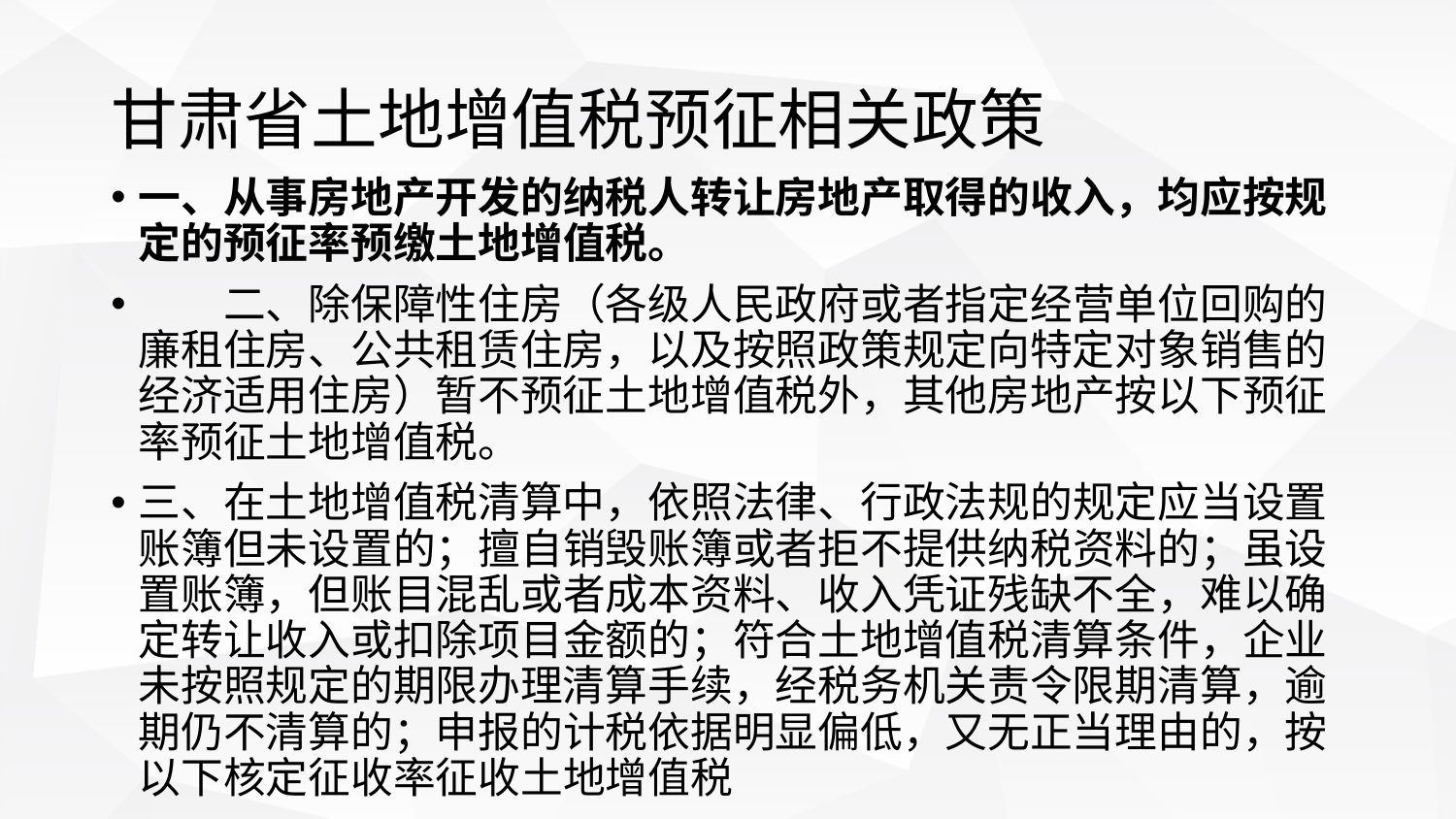

# 甘肃省土地增值税预征相关政策
一、从事房地产开发的纳税人转让房地产取得的收入，均应按规定的预征率预缴土地增值税。
　　二、除保障性住房（各级人民政府或者指定经营单位回购的廉租住房、公共租赁住房，以及按照政策规定向特定对象销售的经济适用住房）暂不预征土地增值税外，其他房地产按以下预征率预征土地增值税。
三、在土地增值税清算中，依照法律、行政法规的规定应当设置账簿但未设置的；擅自销毁账簿或者拒不提供纳税资料的；虽设置账簿，但账目混乱或者成本资料、收入凭证残缺不全，难以确定转让收入或扣除项目金额的；符合土地增值税清算条件，企业未按照规定的期限办理清算手续，经税务机关责令限期清算，逾期仍不清算的；申报的计税依据明显偏低，又无正当理由的，按以下核定征收率征收土地增值税

123